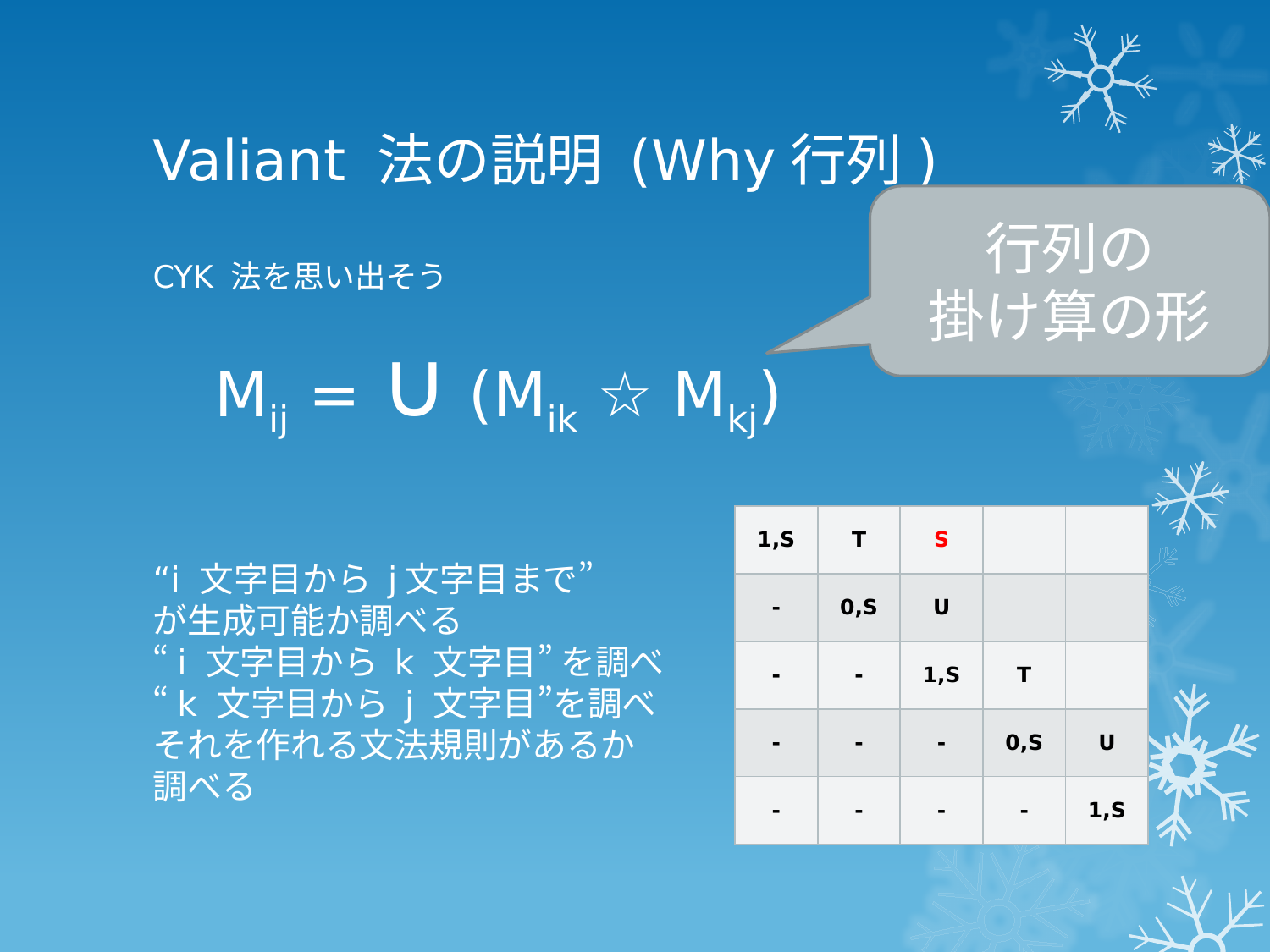

# Valiant 法の説明 (Why行列)
行列の
掛け算の形
CYK 法を思い出そう
Mij = ∪ (Mik ☆ Mkj)

“i 文字目から j文字目まで”
が生成可能か調べる
“i 文字目から k 文字目” を調べ
“k 文字目から j 文字目”を調べ
それを作れる文法規則があるか
調べる
| 1,S | T | S |  |  |
| --- | --- | --- | --- | --- |
| - | 0,S | U |  |  |
| - | - | 1,S | T |  |
| - | - | - | 0,S | U |
| - | - | - | - | 1,S |